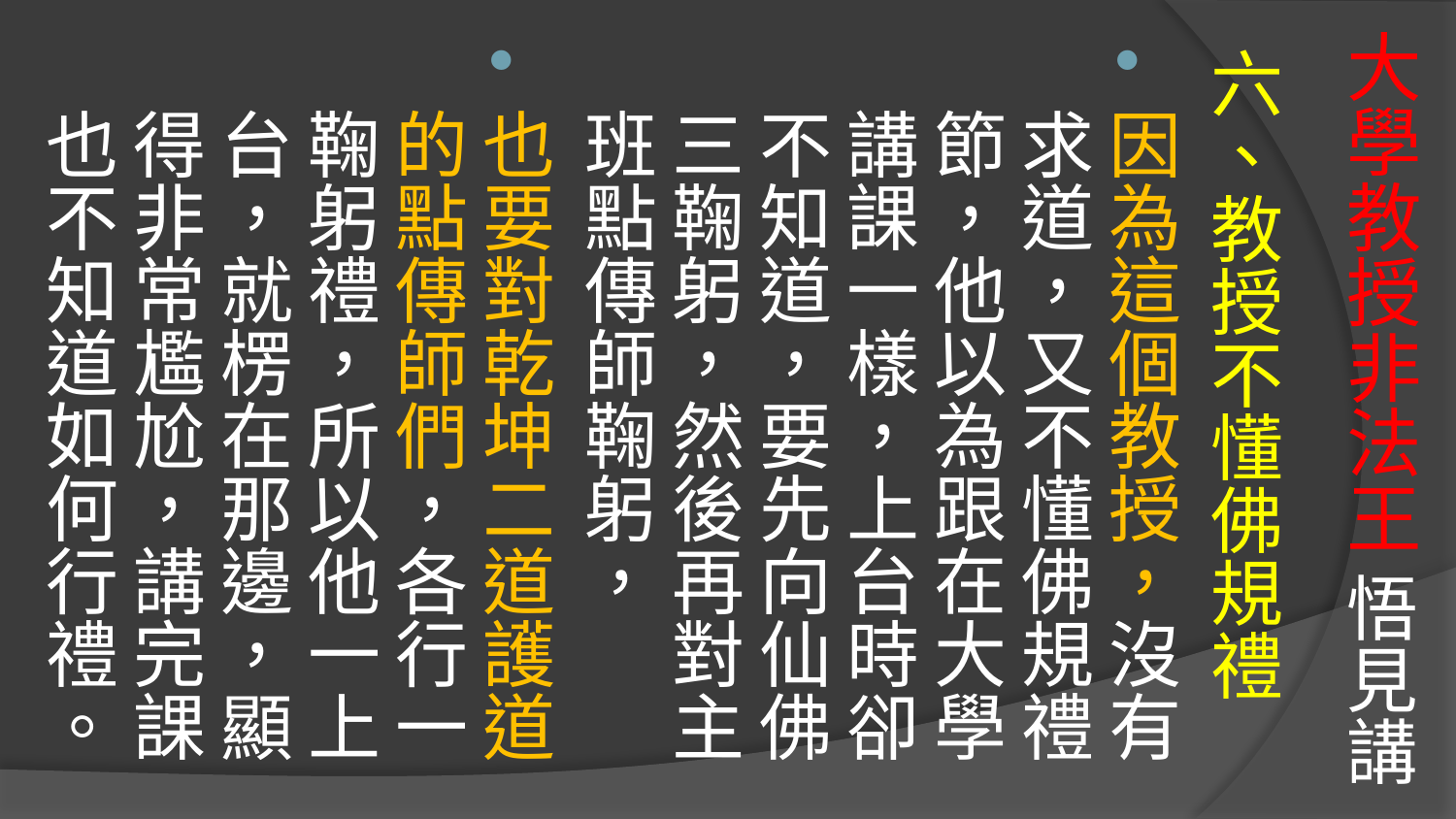

# 大學教授非法王 悟見講
六、教授不懂佛規禮
因為這個教授，沒有求道，又不懂佛規禮節，他以為跟在大學講課一樣，上台時卻不知道，要先向仙佛三鞠躬，然後再對主班點傳師鞠躬，
也要對乾坤二道護道的點傳師們，各行一鞠躬禮，所以他一上台，就楞在那邊，顯得非常尷尬，講完課也不知道如何行禮。